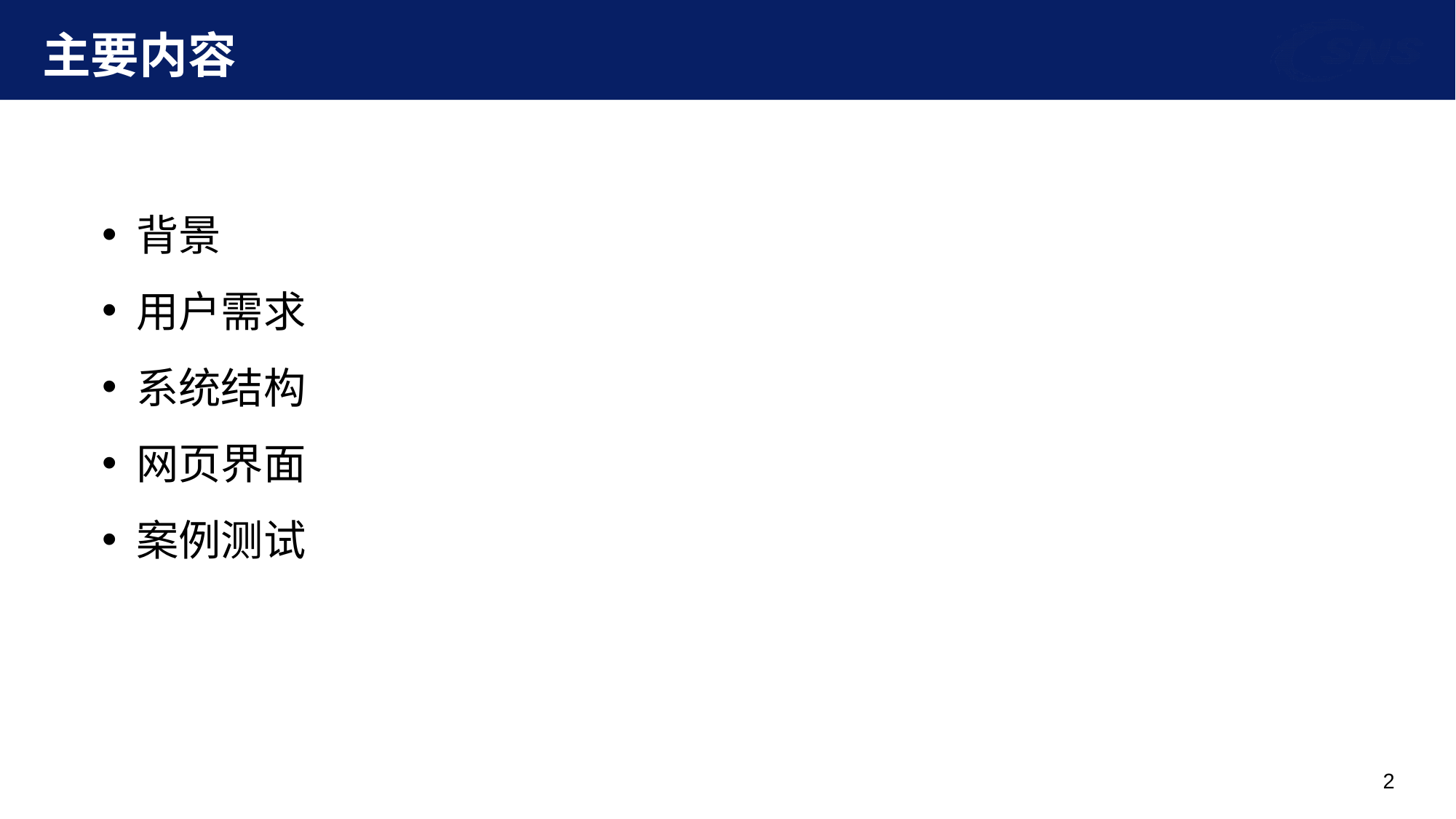

# 主要内容
背景
用户需求
系统结构
网页界面
案例测试
2